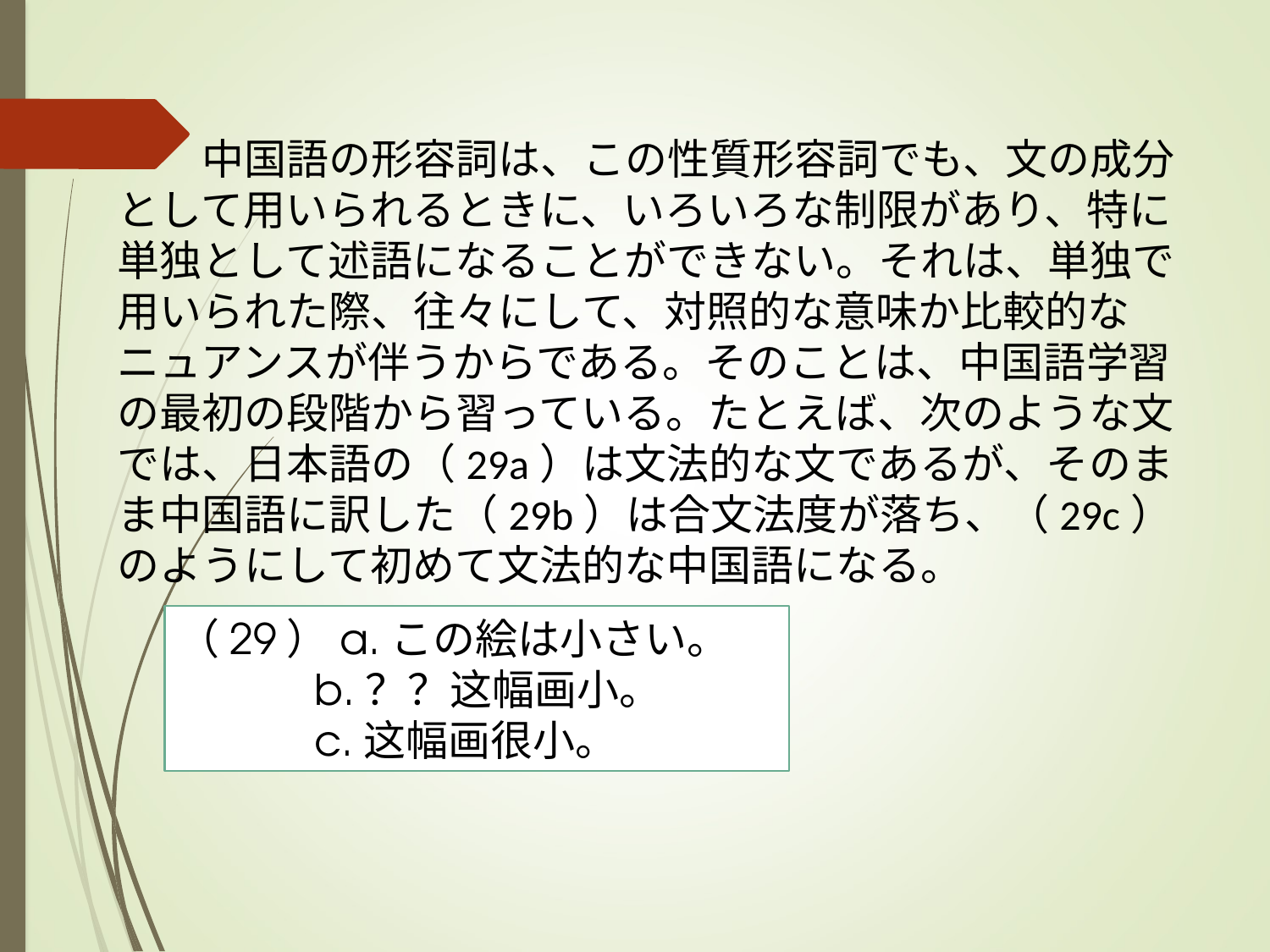

中国語の形容詞は、この性質形容詞でも、文の成分として用いられるときに、いろいろな制限があり、特に単独として述語になることができない。それは、単独で用いられた際、往々にして、対照的な意味か比較的なニュアンスが伴うからである。そのことは、中国語学習の最初の段階から習っている。たとえば、次のような文では、日本語の（29a）は文法的な文であるが、そのまま中国語に訳した（29b）は合文法度が落ち、（29c）のようにして初めて文法的な中国語になる。
（29）a.この絵は小さい。
　　　b.？？这幅画小。
　　　c.这幅画很小。